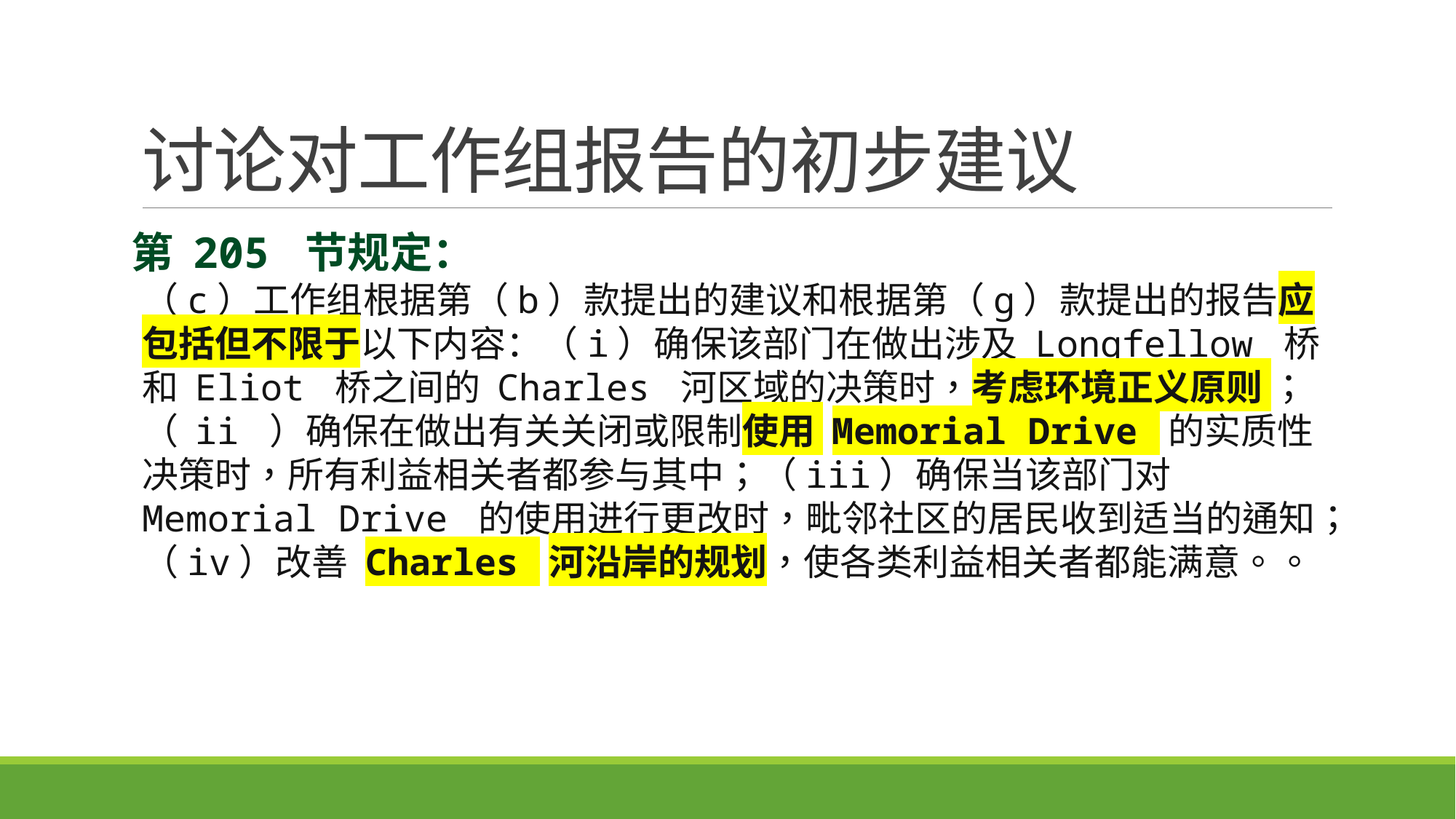

# 讨论对工作组报告的初步建议
第 205 节规定：
（c）工作组根据第（b）款提出的建议和根据第（g）款提出的报告应包括但不限于以下内容：（i）确保该部门在做出涉及 Longfellow 桥和 Eliot 桥之间的 Charles 河区域的决策时，考虑环境正义原则 ；（ ii ）确保在做出有关关闭或限制使用 Memorial Drive 的实质性决策时，所有利益相关者都参与其中；（iii）确保当该部门对 Memorial Drive 的使用进行更改时，毗邻社区的居民收到适当的通知；（iv）改善 Charles 河沿岸的规划，使各类利益相关者都能满意。。